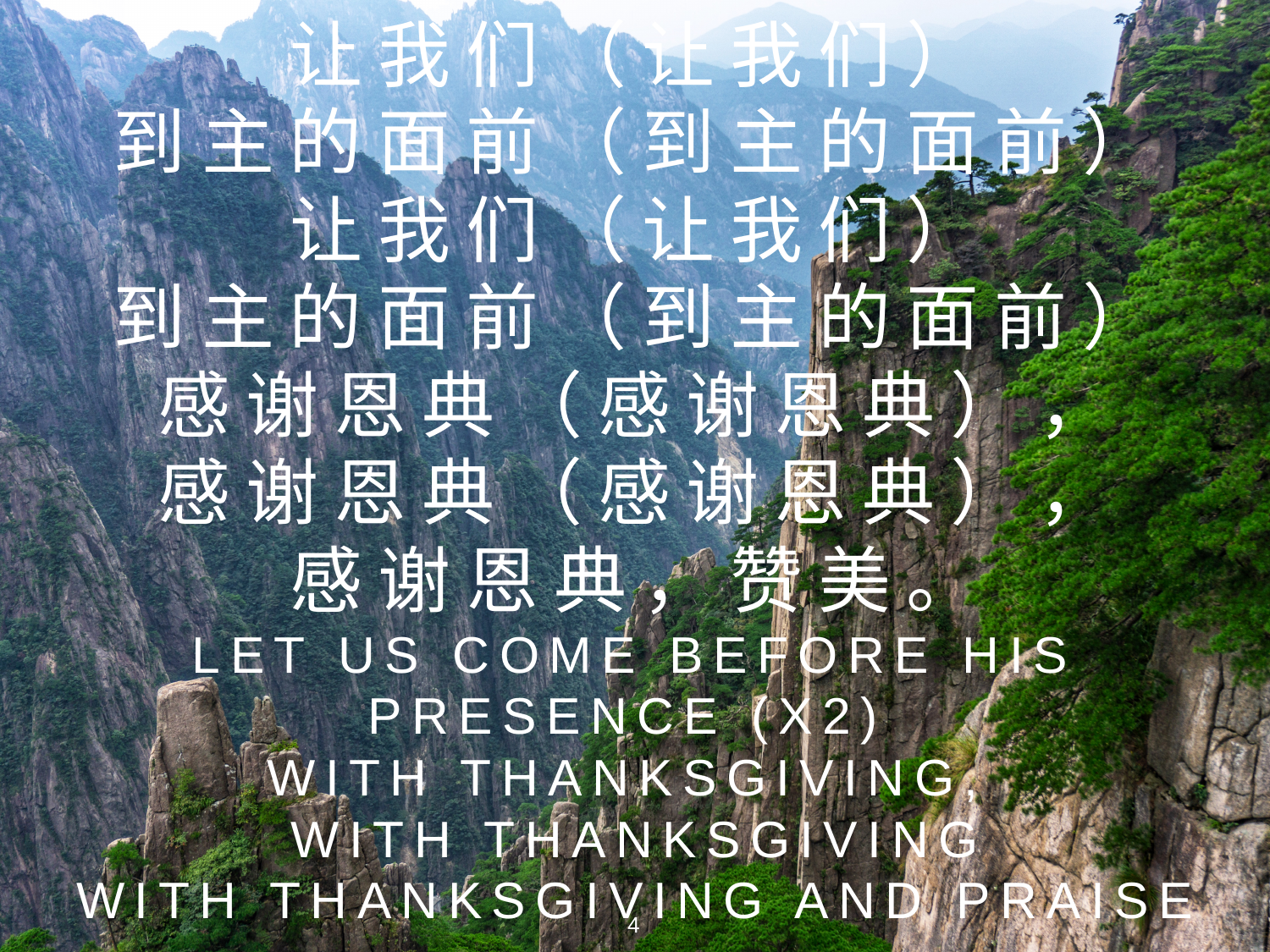

# 让我们（让我们）
到主的面前（到主的面前）
让我们（让我们）
到主的面前（到主的面前）
感谢恩典（感谢恩典），
感谢恩典（感谢恩典），
感谢恩典，赞美。
Let us come before His presence (x2)
With thanksgiving,
with thanksgiving
With thanksgiving and praise
4